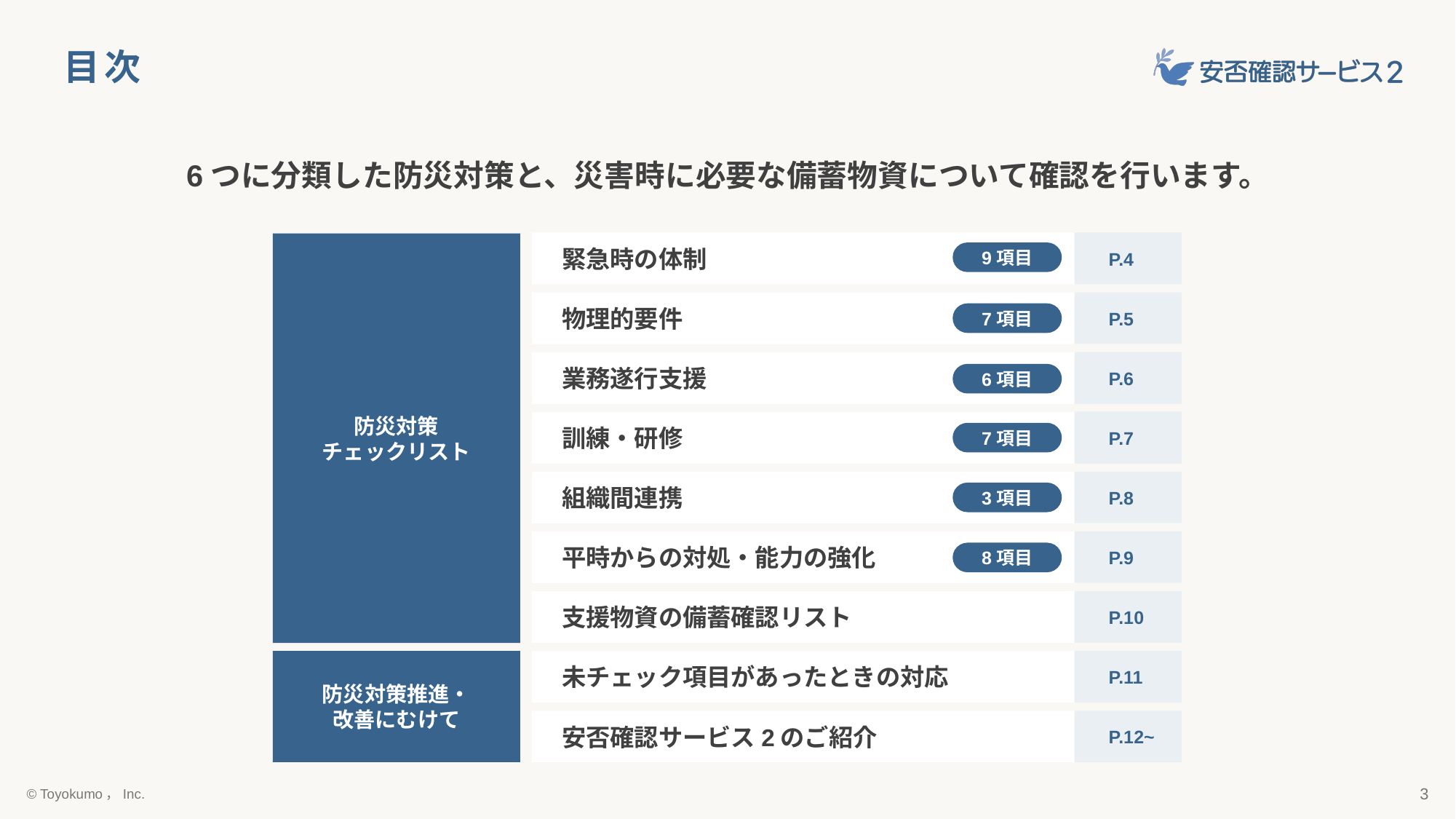

# 目次
6つに分類した防災対策と、災害時に必要な備蓄物資について確認を行います。
緊急時の体制
P.4
防災対策
チェックリスト
9項目
P.5
物理的要件
7項目
P.6
業務遂行支援
6項目
P.7
訓練・研修
7項目
P.8
組織間連携
3項目
P.9
平時からの対処・能力の強化
8項目
P.10
支援物資の備蓄確認リスト
P.11
未チェック項目があったときの対応
防災対策推進・
改善にむけて
安否確認サービス2のご紹介
P.12~
3
© Toyokumo，Inc.